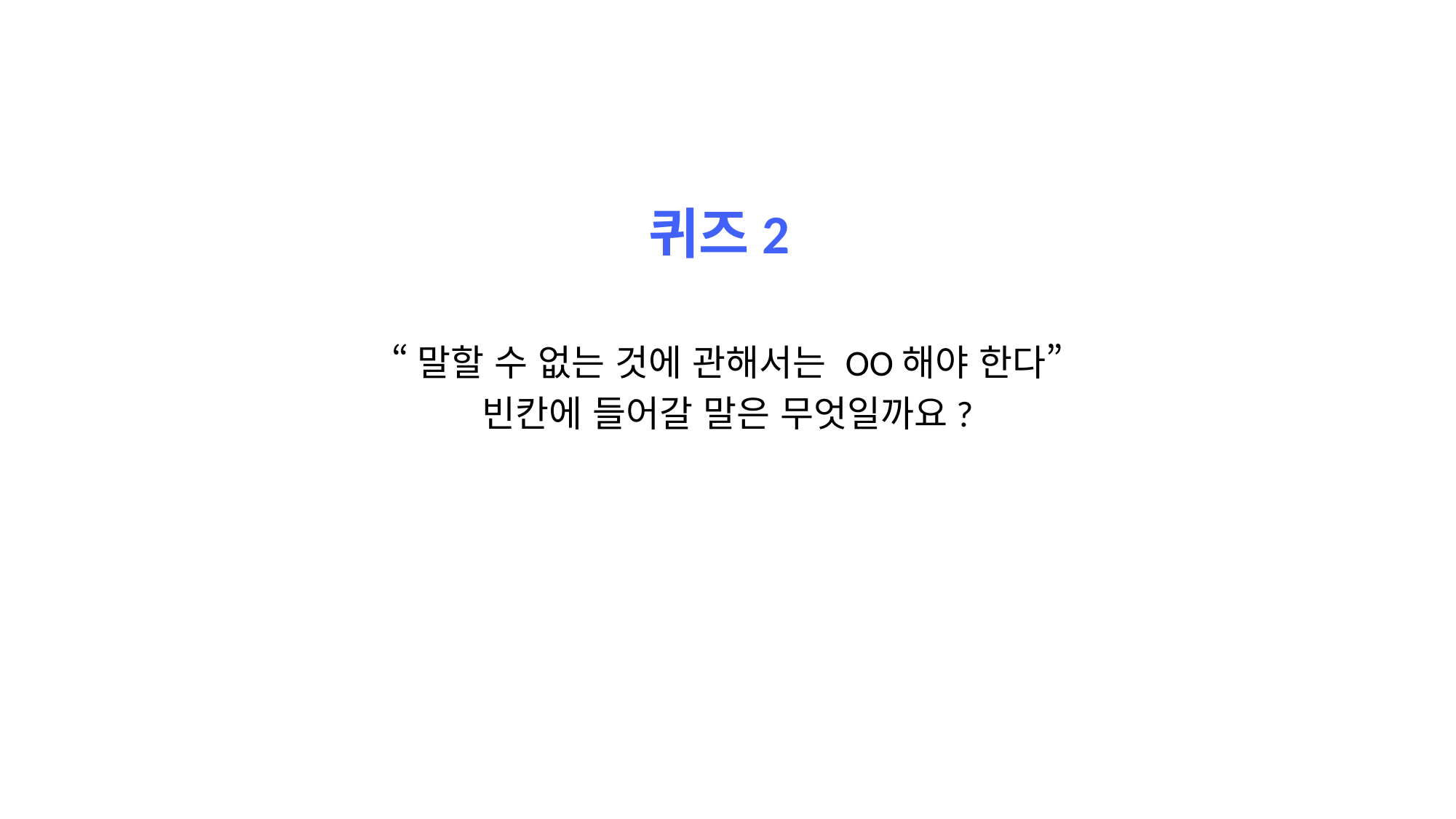

# 퀴즈2
“말할 수 없는 것에 관해서는 OO해야 한다”
빈칸에 들어갈 말은 무엇일까요?